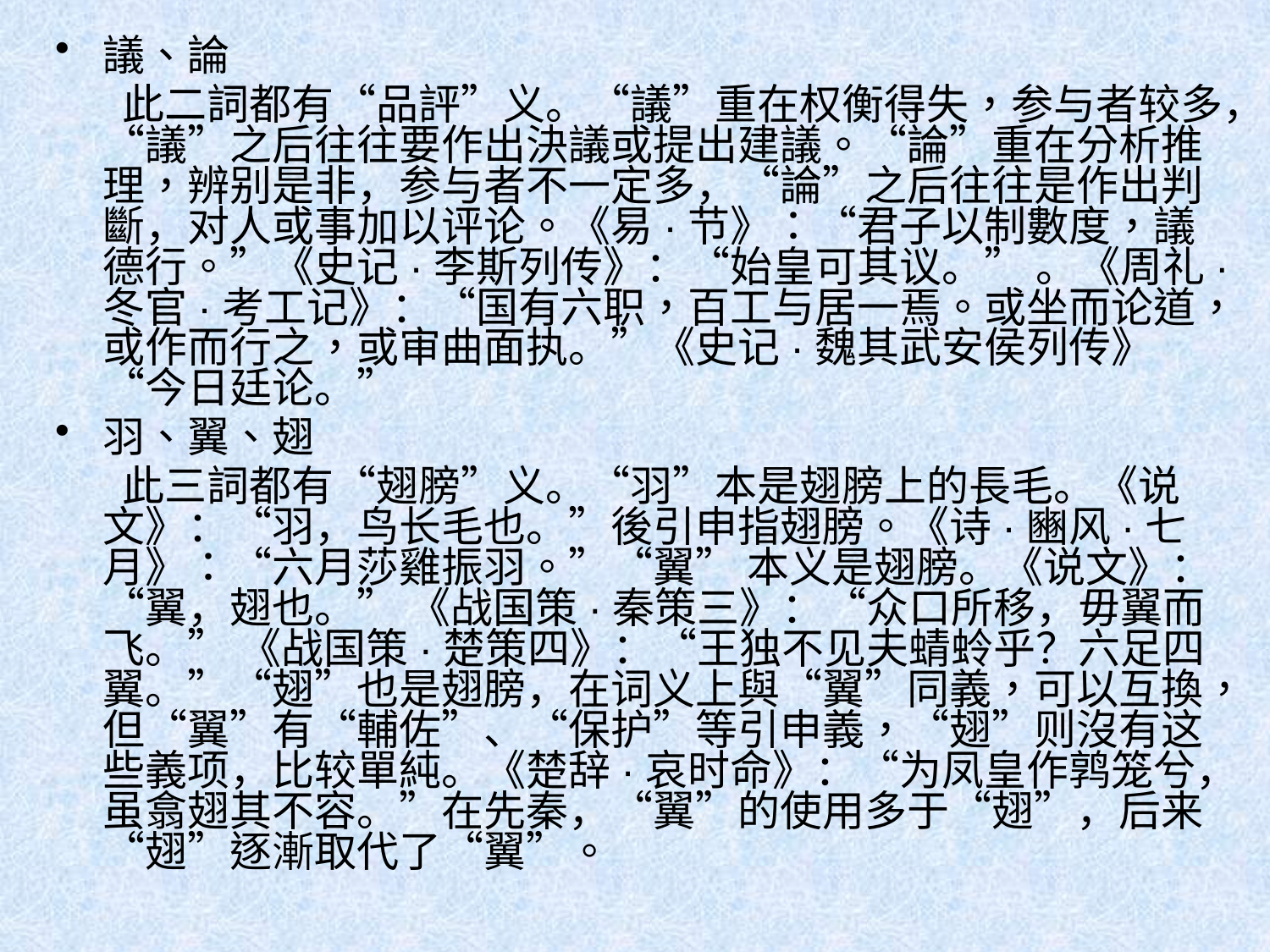

議、論
      此二詞都有“品評”义。“議”重在权衡得失，参与者较多，“議”之后往往要作出決議或提出建議。“論”重在分析推理，辨别是非，参与者不一定多，“論”之后往往是作出判斷，对人或事加以评论。《易·节》：“君子以制數度，議德行。”《史记·李斯列传》：“始皇可其议。” 。《周礼·冬官·考工记》：“国有六职，百工与居一焉。或坐而论道，或作而行之，或审曲面执。”《史记·魏其武安侯列传》“今日廷论。”
羽、翼、翅
      此三詞都有“翅膀”义。“羽”本是翅膀上的長毛。《说文》：“羽，鸟长毛也。”後引申指翅膀。《诗·豳风·七月》：“六月莎雞振羽。”“翼” 本义是翅膀。《说文》：“翼，翅也。” 《战国策·秦策三》：“众口所移，毋翼而飞。” 《战国策·楚策四》：“王独不见夫蜻蛉乎？六足四翼。”“翅”也是翅膀，在词义上與“翼”同義，可以互換，但“翼”有“輔佐”、“保护”等引申義，“翅”则沒有这些義项，比较單純。《楚辞·哀时命》：“为凤皇作鹑笼兮，虽翕翅其不容。”在先秦，“翼”的使用多于“翅”，后来“翅”逐漸取代了“翼”。